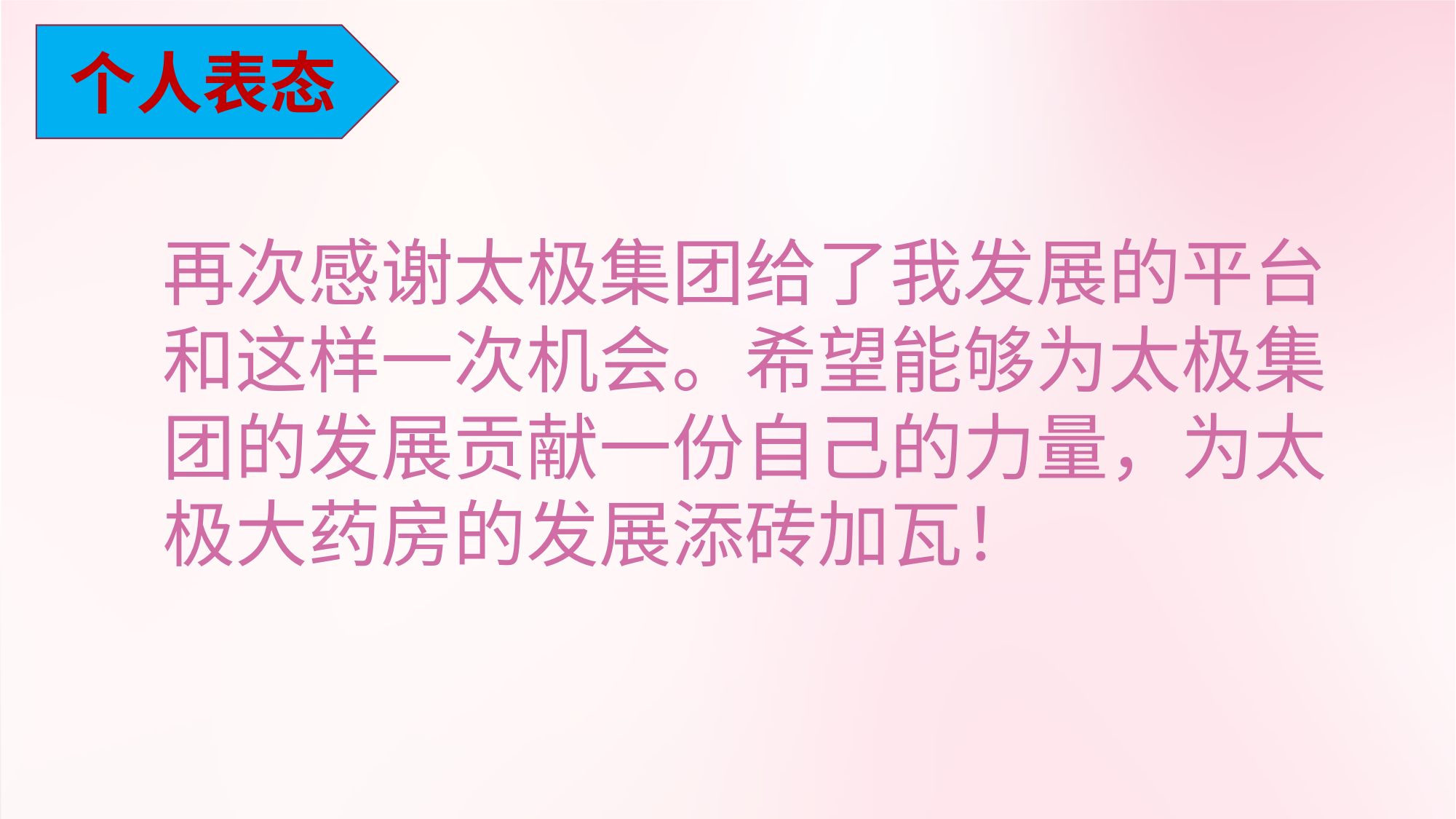

个人表态

再次感谢太极集团给了我发展的平台和这样一次机会。希望能够为太极集团的发展贡献一份自己的力量，为太极大药房的发展添砖加瓦！